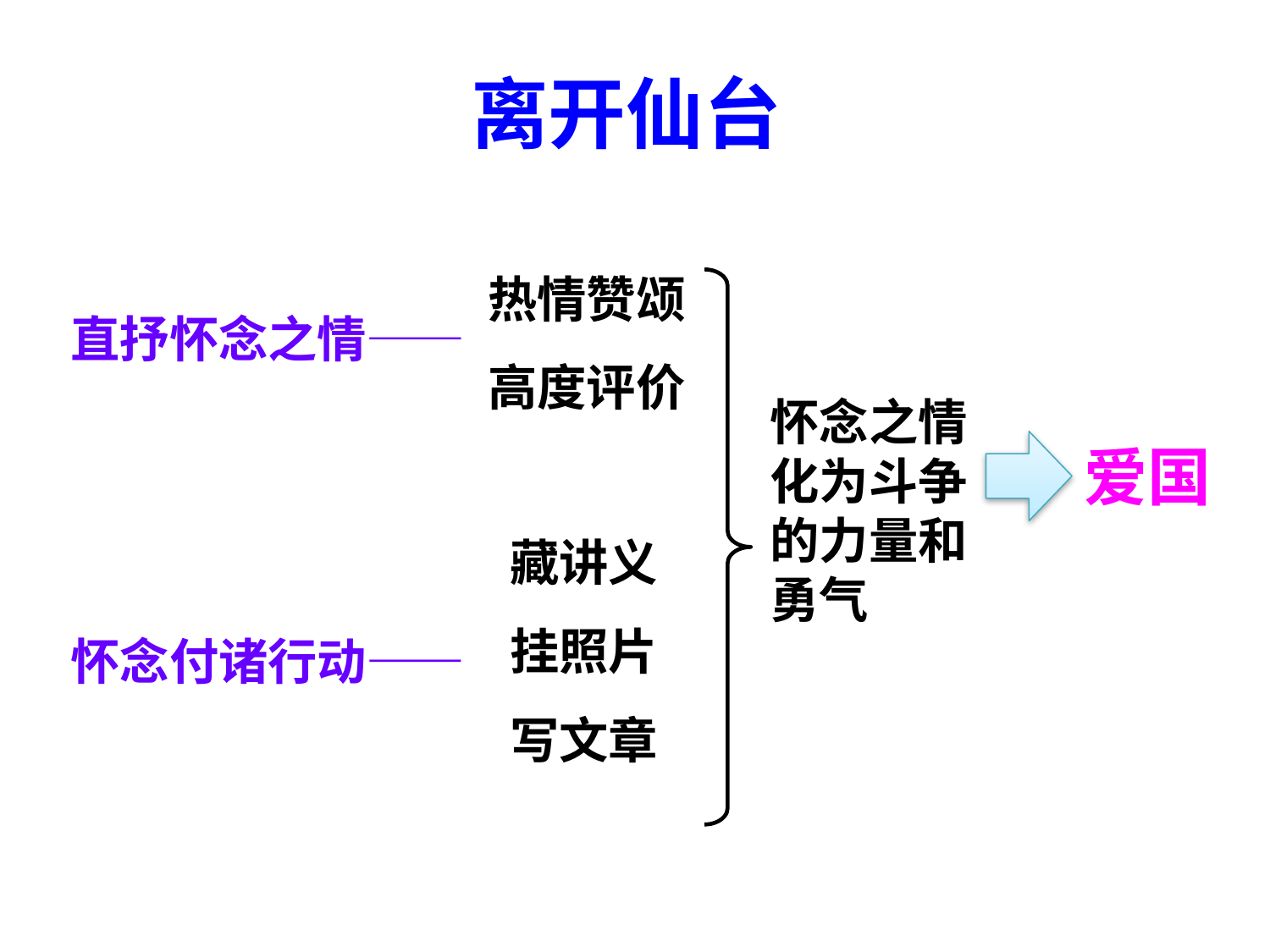

离开仙台
热情赞颂
高度评价

直抒怀念之情——
怀念之情化为斗争的力量和勇气

爱国
藏讲义
挂照片
写文章
怀念付诸行动——